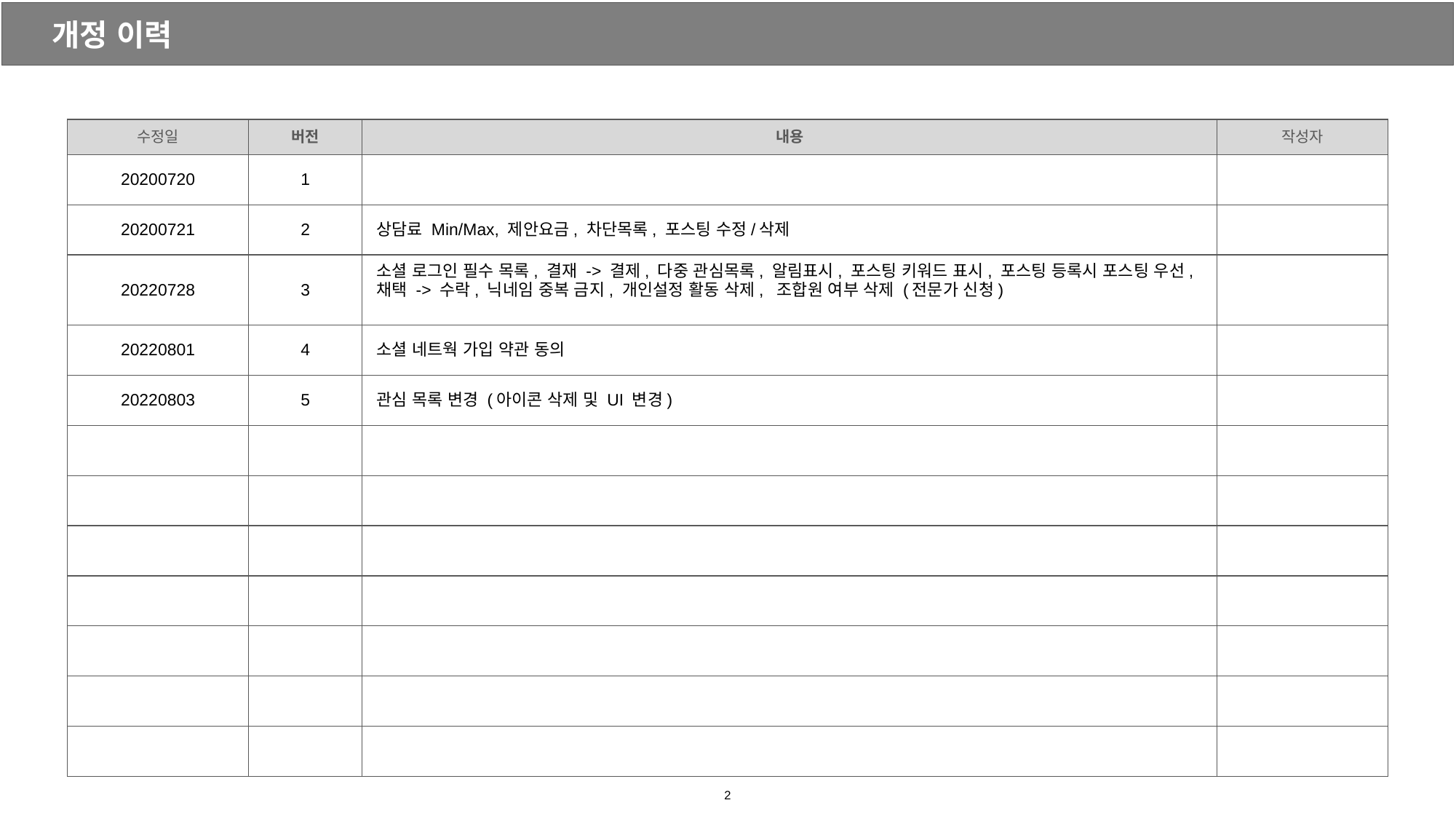

개정 이력
| 수정일 | 버전 | 내용 | 작성자 |
| --- | --- | --- | --- |
| 20200720 | 1 |  |  |
| 20200721 | 2 | 상담료 Min/Max, 제안요금, 차단목록, 포스팅 수정/삭제 |  |
| 20220728 | 3 | 소셜 로그인 필수 목록, 결재 -> 결제, 다중 관심목록, 알림표시, 포스팅 키워드 표시, 포스팅 등록시 포스팅 우선, 채택 -> 수락, 닉네임 중복 금지, 개인설정 활동 삭제, 조합원 여부 삭제 (전문가 신청) |  |
| 20220801 | 4 | 소셜 네트웍 가입 약관 동의 |  |
| 20220803 | 5 | 관심 목록 변경 (아이콘 삭제 및 UI 변경) |  |
|  |  |  |  |
|  |  |  |  |
|  |  |  |  |
|  |  |  |  |
|  |  |  |  |
|  |  |  |  |
|  |  |  |  |
2